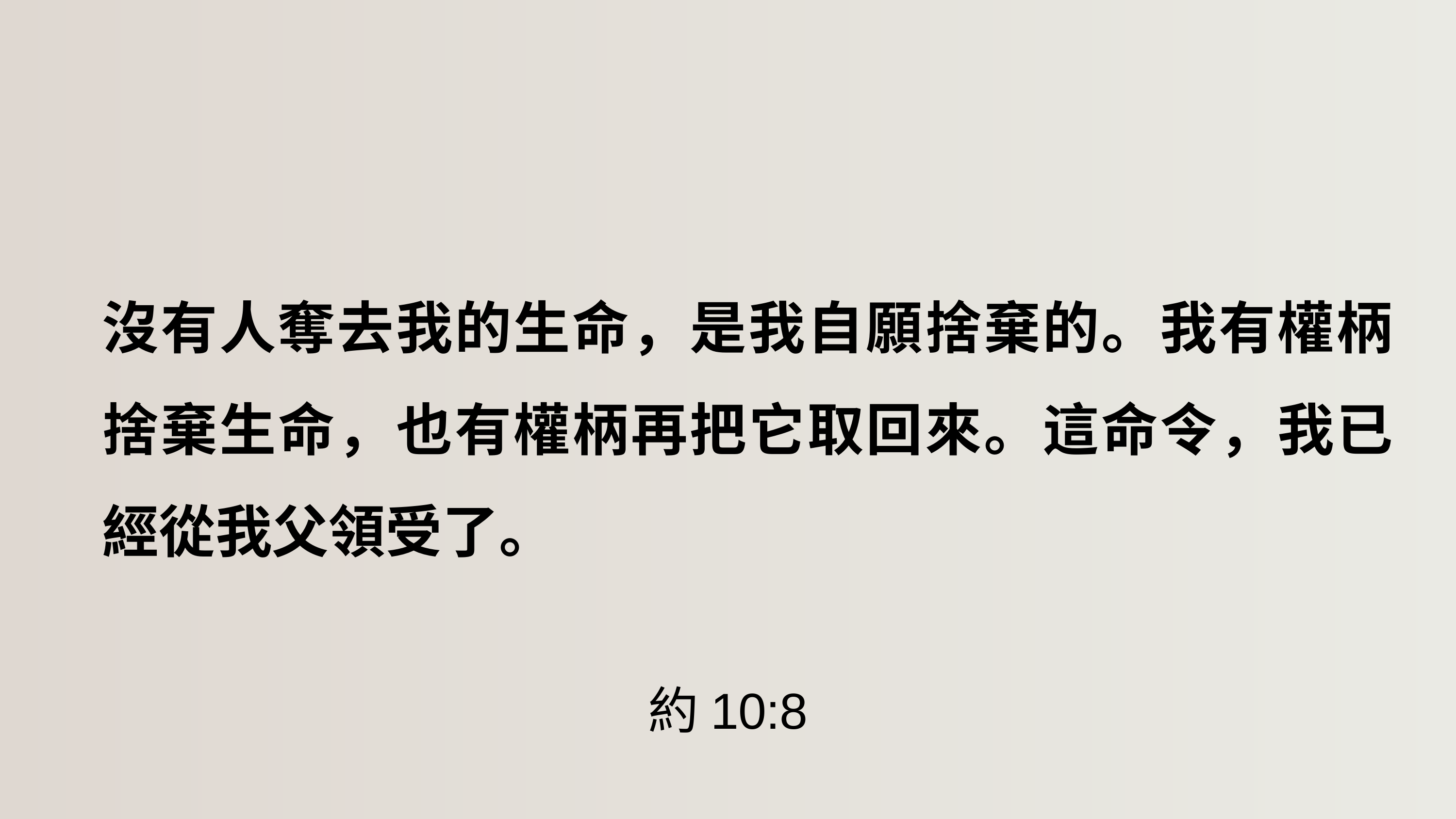

沒有人奪去我的生命，是我自願捨棄的。我有權柄捨棄生命，也有權柄再把它取回來。這命令，我已經從我父領受了。
約10:8